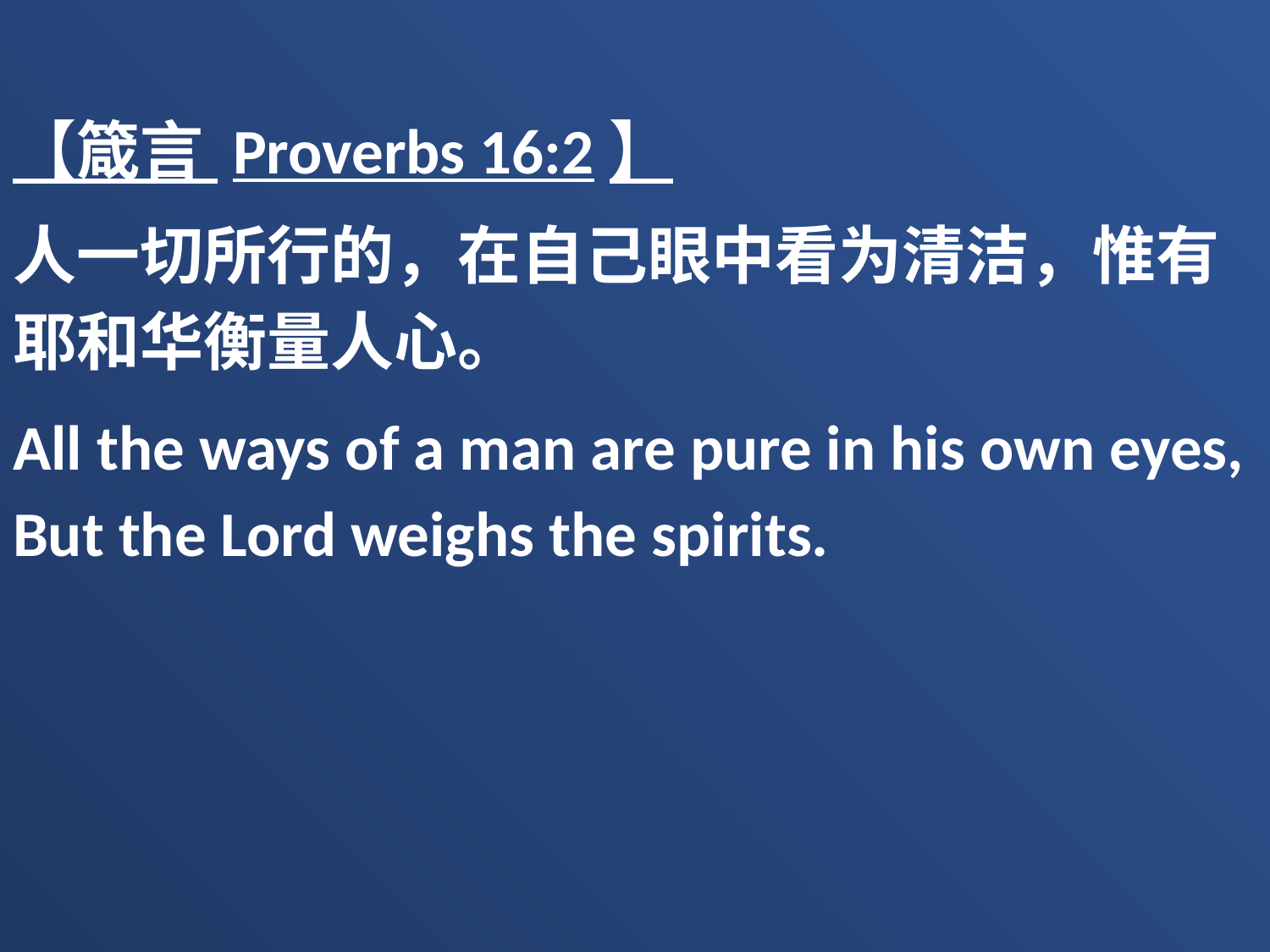

【箴言 Proverbs 16:2】
人一切所行的，在自己眼中看为清洁，惟有耶和华衡量人心。
All the ways of a man are pure in his own eyes, But the Lord weighs the spirits.